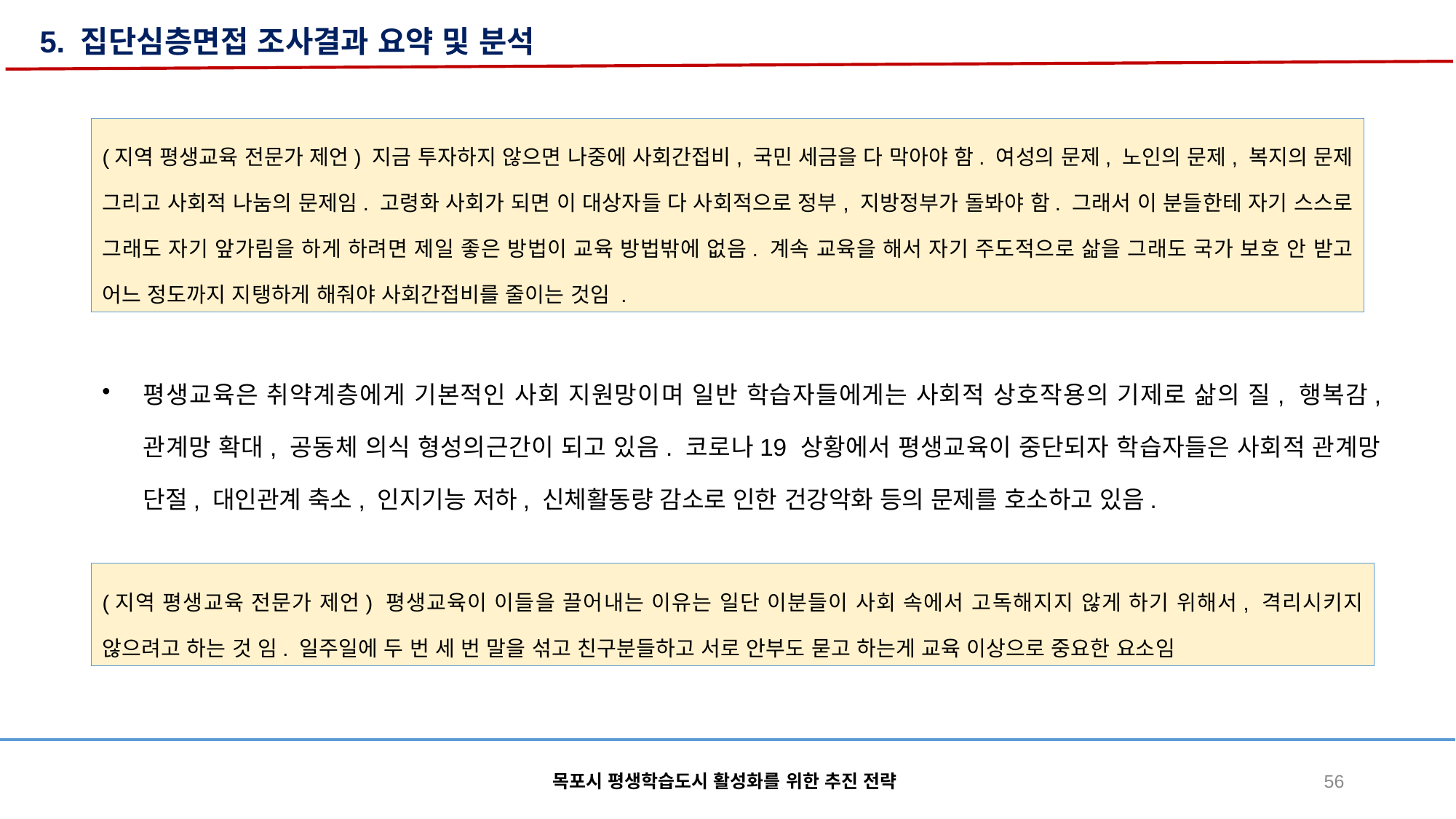

5. 집단심층면접 조사결과 요약 및 분석
(지역 평생교육 전문가 제언) 지금 투자하지 않으면 나중에 사회간접비, 국민 세금을 다 막아야 함. 여성의 문제, 노인의 문제, 복지의 문제 그리고 사회적 나눔의 문제임. 고령화 사회가 되면 이 대상자들 다 사회적으로 정부, 지방정부가 돌봐야 함. 그래서 이 분들한테 자기 스스로 그래도 자기 앞가림을 하게 하려면 제일 좋은 방법이 교육 방법밖에 없음. 계속 교육을 해서 자기 주도적으로 삶을 그래도 국가 보호 안 받고 어느 정도까지 지탱하게 해줘야 사회간접비를 줄이는 것임 .
평생교육은 취약계층에게 기본적인 사회 지원망이며 일반 학습자들에게는 사회적 상호작용의 기제로 삶의 질, 행복감, 관계망 확대, 공동체 의식 형성의근간이 되고 있음. 코로나19 상황에서 평생교육이 중단되자 학습자들은 사회적 관계망 단절, 대인관계 축소, 인지기능 저하, 신체활동량 감소로 인한 건강악화 등의 문제를 호소하고 있음.
(지역 평생교육 전문가 제언) 평생교육이 이들을 끌어내는 이유는 일단 이분들이 사회 속에서 고독해지지 않게 하기 위해서, 격리시키지 않으려고 하는 것 임. 일주일에 두 번 세 번 말을 섞고 친구분들하고 서로 안부도 묻고 하는게 교육 이상으로 중요한 요소임
목포시 평생학습도시 활성화를 위한 추진 전략
56